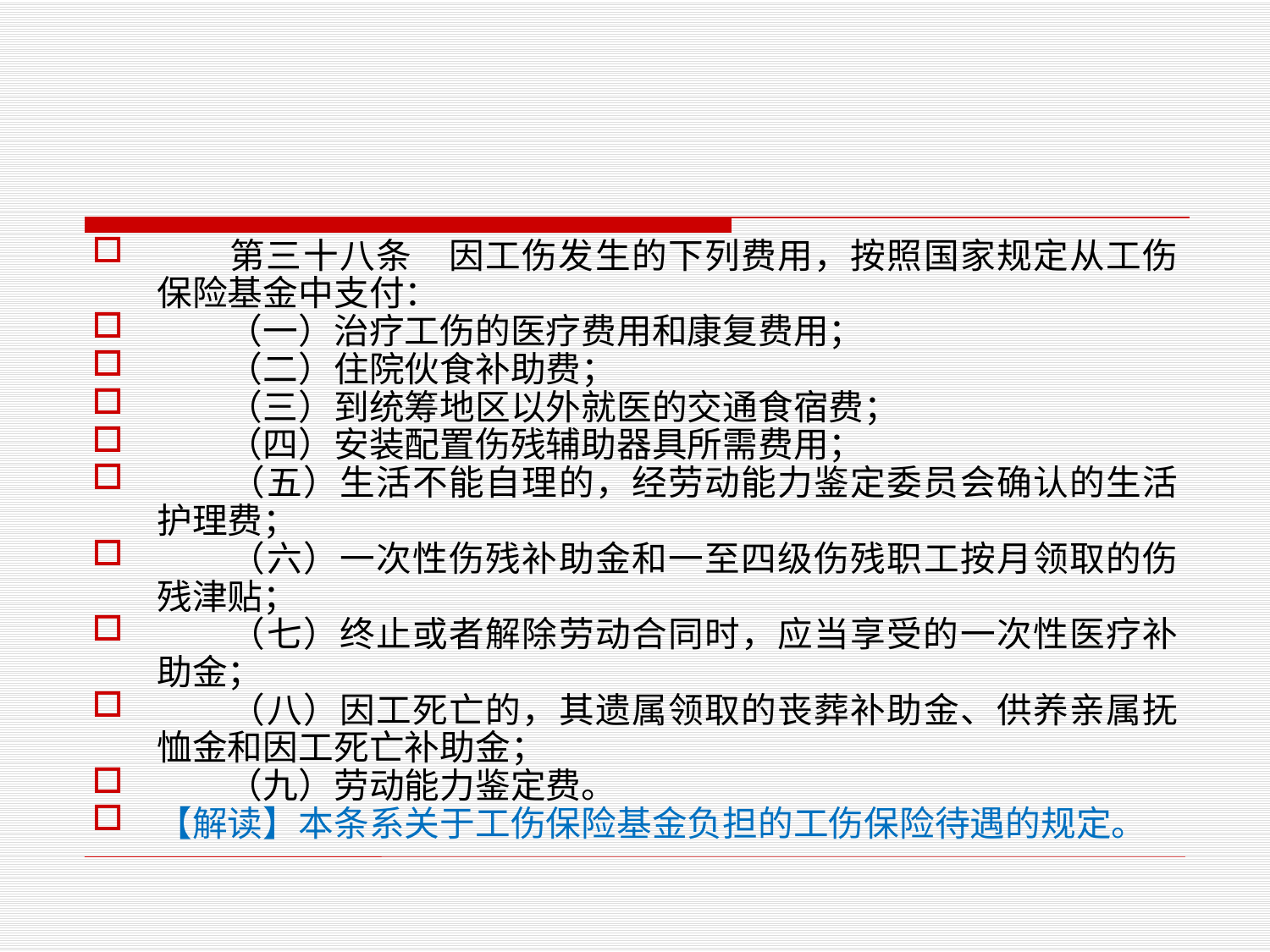

第三十八条　因工伤发生的下列费用，按照国家规定从工伤保险基金中支付：
　　（一）治疗工伤的医疗费用和康复费用；
　　（二）住院伙食补助费；
　　（三）到统筹地区以外就医的交通食宿费；
　　（四）安装配置伤残辅助器具所需费用；
　　（五）生活不能自理的，经劳动能力鉴定委员会确认的生活护理费；
　　（六）一次性伤残补助金和一至四级伤残职工按月领取的伤残津贴；
　　（七）终止或者解除劳动合同时，应当享受的一次性医疗补助金；
　　（八）因工死亡的，其遗属领取的丧葬补助金、供养亲属抚恤金和因工死亡补助金；
　　（九）劳动能力鉴定费。
【解读】本条系关于工伤保险基金负担的工伤保险待遇的规定。